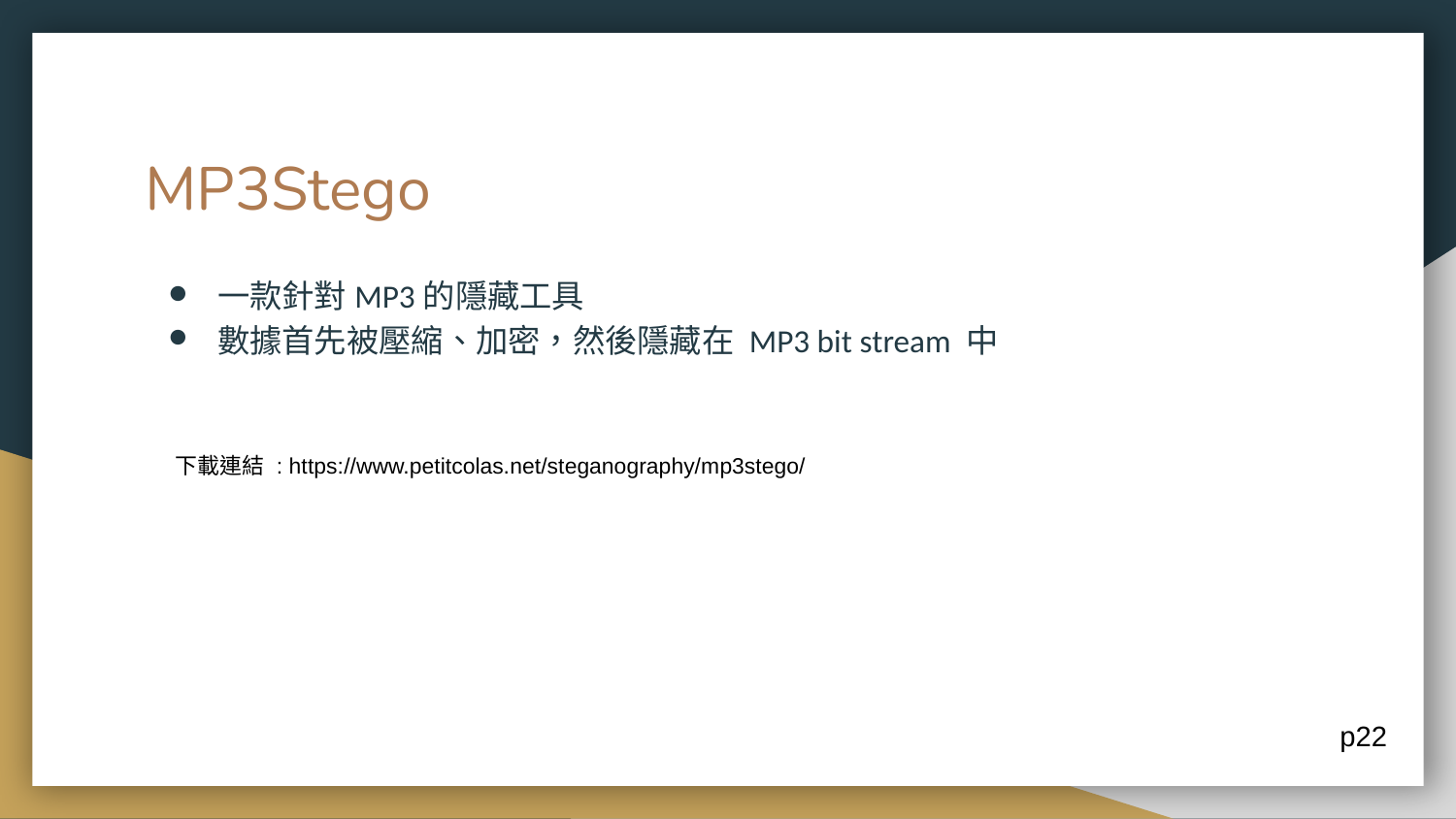

# MP3Stego
一款針對MP3的隱藏工具
數據首先被壓縮、加密，然後隱藏在 MP3 bit stream 中
下載連結 : https://www.petitcolas.net/steganography/mp3stego/
p22